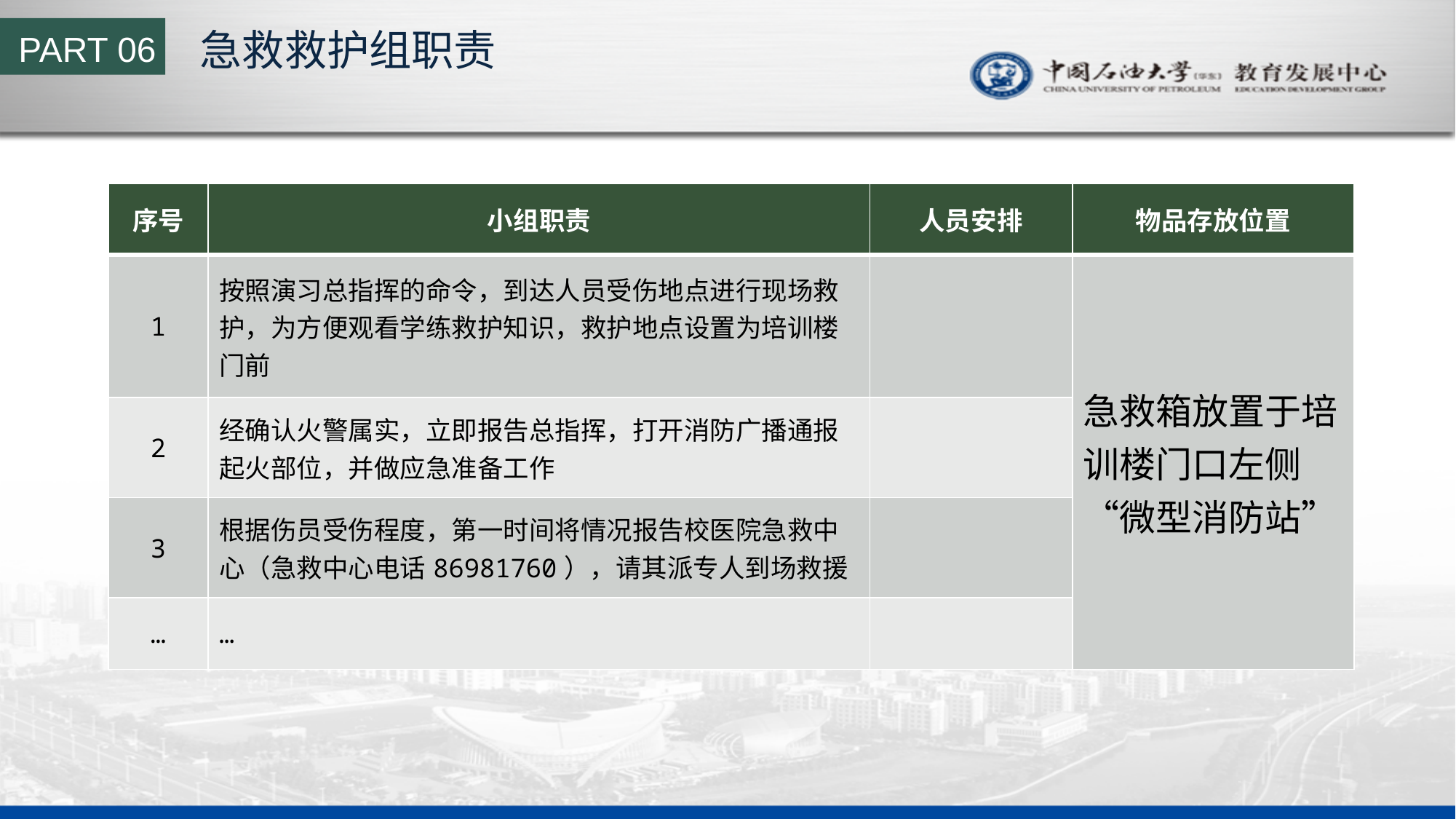

急救救护组职责
PART 06
| 序号 | 小组职责 | 人员安排 | 物品存放位置 |
| --- | --- | --- | --- |
| 1 | 按照演习总指挥的命令，到达人员受伤地点进行现场救护，为方便观看学练救护知识，救护地点设置为培训楼门前 |  | 急救箱放置于培训楼门口左侧“微型消防站” |
| 2 | 经确认火警属实，立即报告总指挥，打开消防广播通报起火部位，并做应急准备工作 |  |  |
| 3 | 根据伤员受伤程度，第一时间将情况报告校医院急救中心（急救中心电话86981760），请其派专人到场救援 |  |  |
| … | … |  |  |